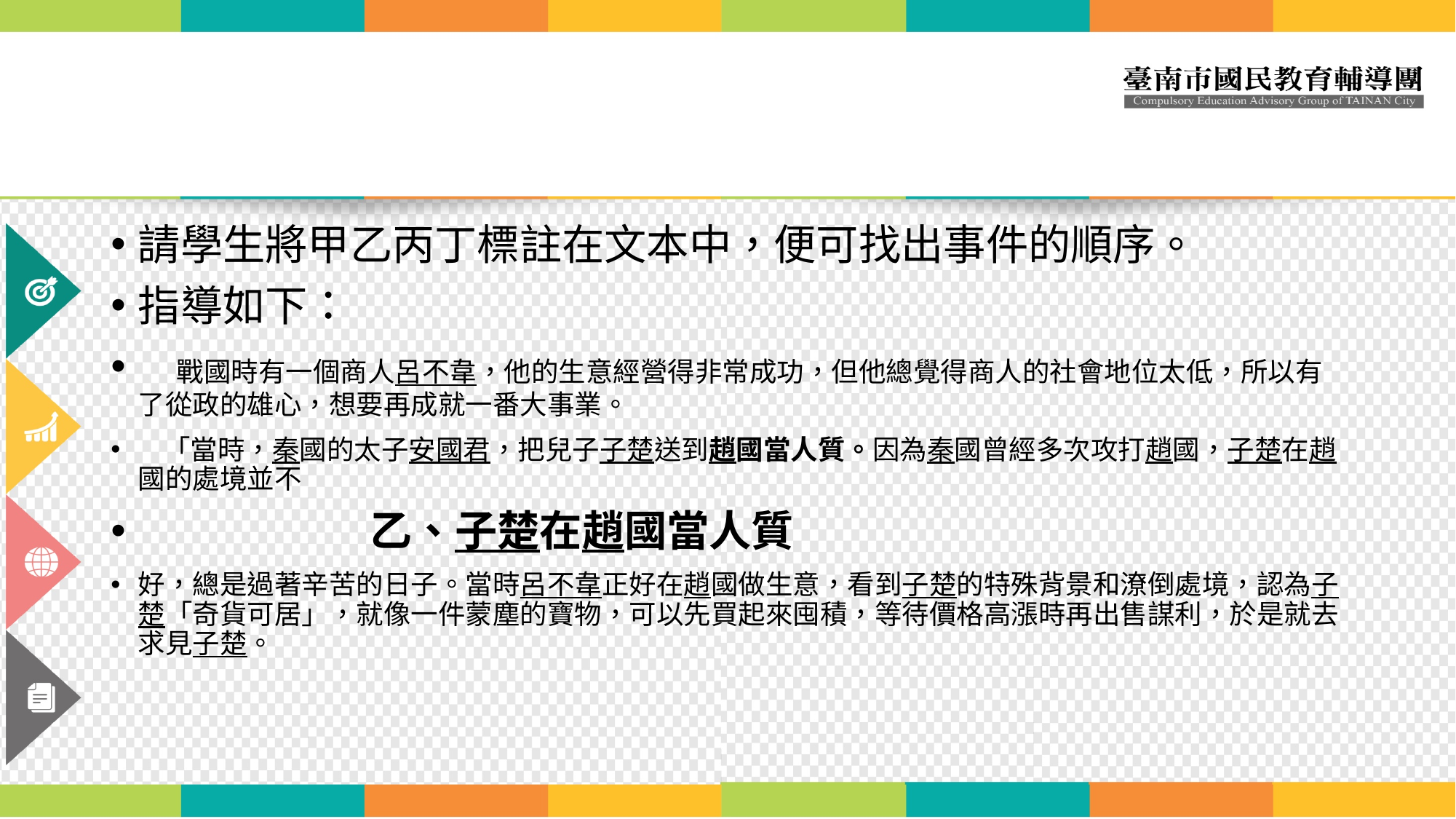

請學生將甲乙丙丁標註在文本中，便可找出事件的順序。
指導如下：
   戰國時有一個商人呂不韋，他的生意經營得非常成功，但他總覺得商人的社會地位太低，所以有了從政的雄心，想要再成就一番大事業。
   「當時，秦國的太子安國君，把兒子子楚送到趙國當人質。因為秦國曾經多次攻打趙國，子楚在趙國的處境並不
                       乙、子楚在趙國當人質
好，總是過著辛苦的日子。當時呂不韋正好在趙國做生意，看到子楚的特殊背景和潦倒處境，認為子楚「奇貨可居」，就像一件蒙塵的寶物，可以先買起來囤積，等待價格高漲時再出售謀利，於是就去求見子楚。